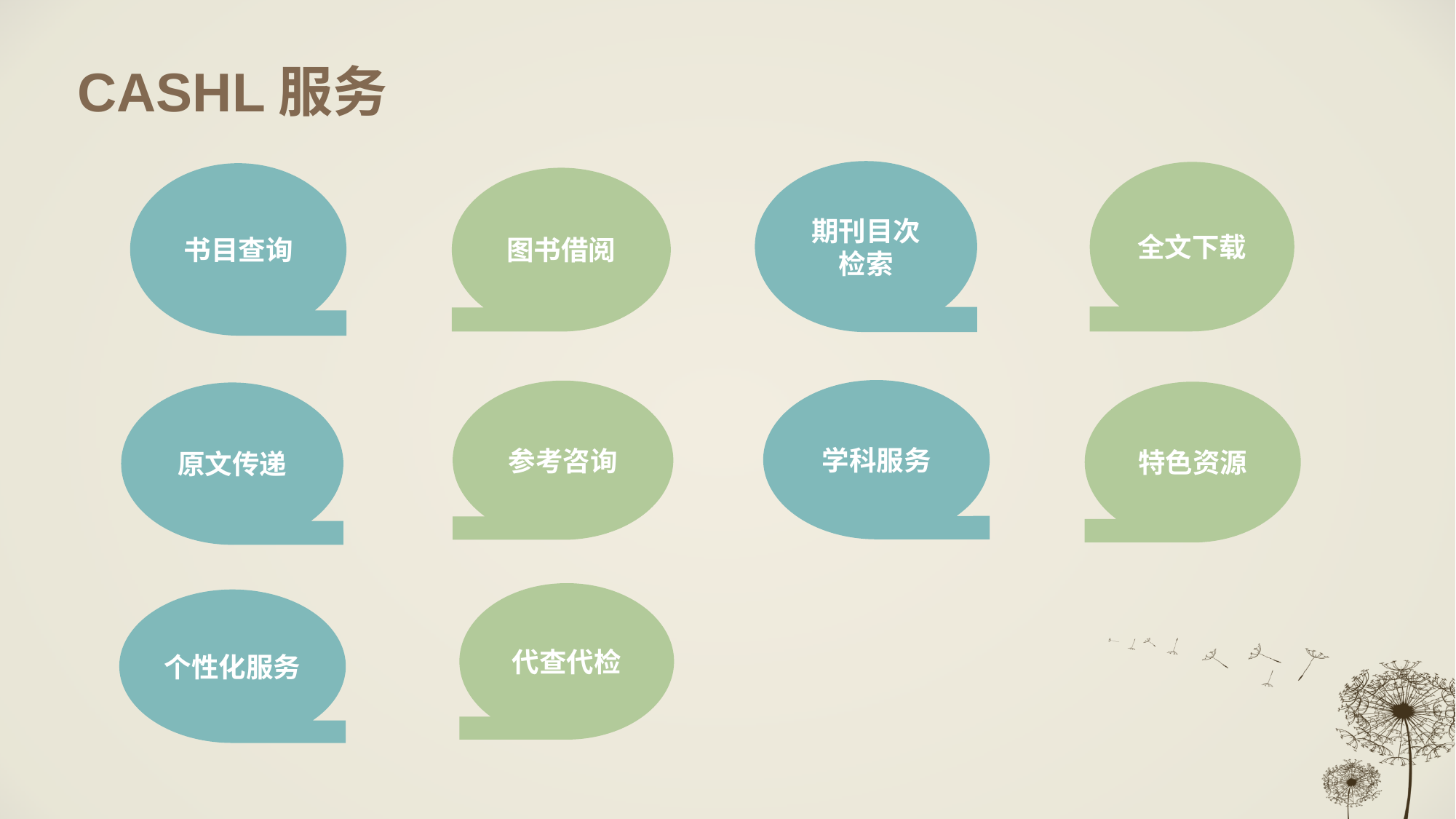

# CASHL服务

期刊目次检索

全文下载
书目查询
图书借阅
学科服务
参考咨询
特色资源
原文传递
代查代检
个性化服务